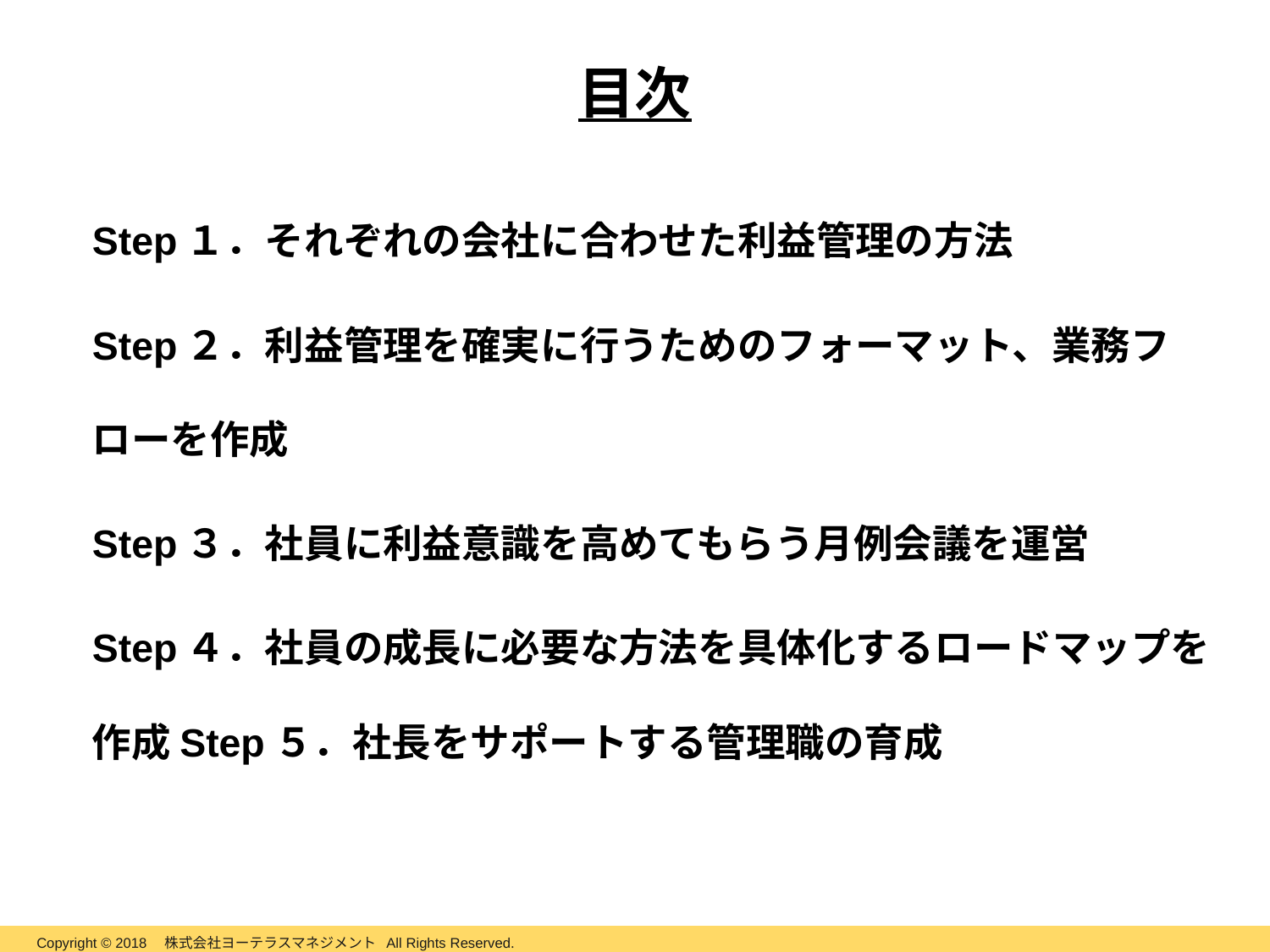

# 目次

Step１．それぞれの会社に合わせた利益管理の方法
Step２．利益管理を確実に行うためのフォーマット、業務フローを作成
Step３．社員に利益意識を高めてもらう月例会議を運営
Step４．社員の成長に必要な方法を具体化するロードマップを作成Step５．社長をサポートする管理職の育成